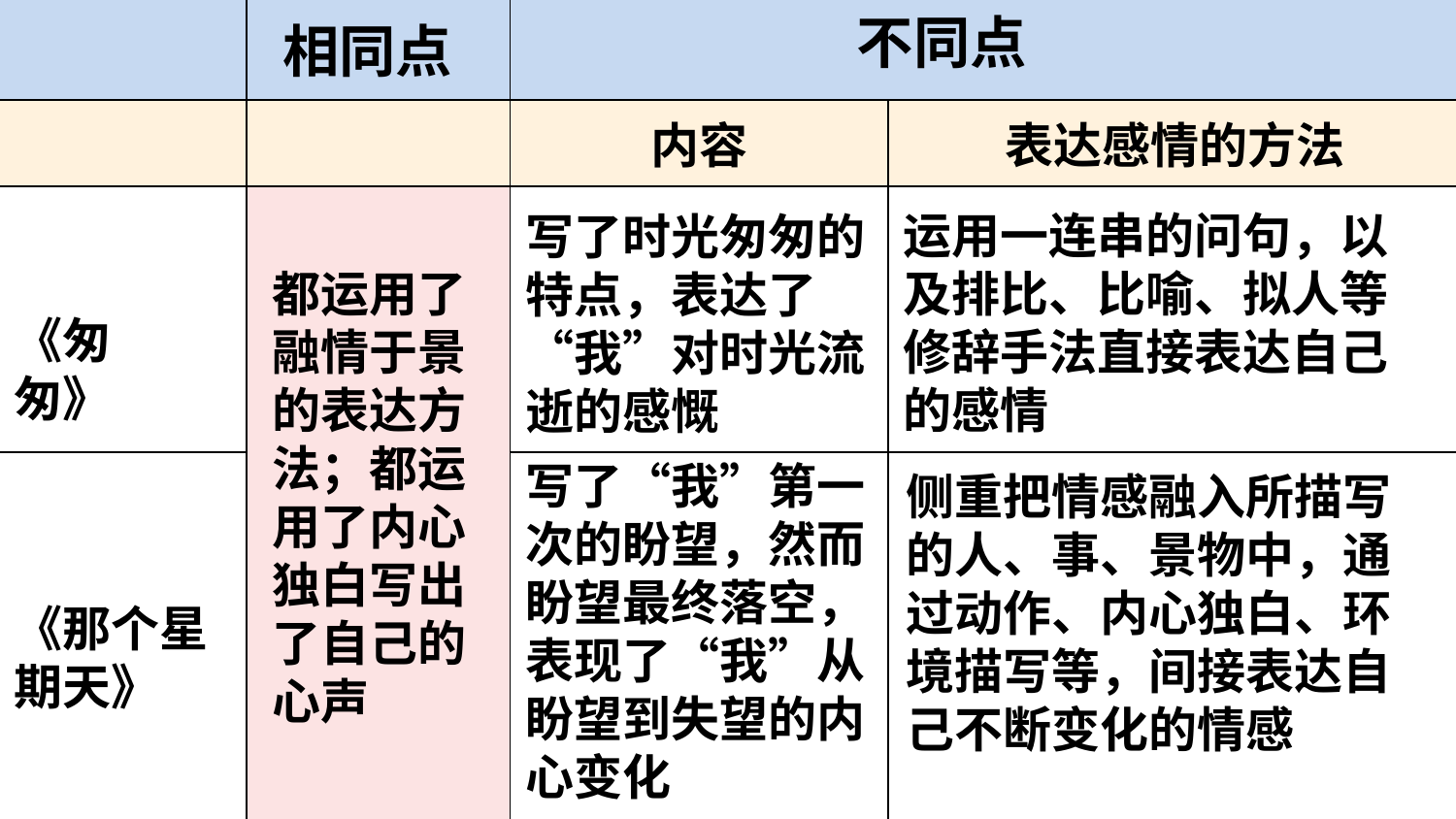

不同点
|  |  |  |  |
| --- | --- | --- | --- |
|  |  | 内容 | 表达感情的方法 |
|  |  |  |  |
|  |  |  |  |
相同点
运用一连串的问句，以及排比、比喻、拟人等修辞手法直接表达自己的感情
写了时光匆匆的特点，表达了“我”对时光流逝的感慨
都运用了融情于景的表达方法；都运用了内心独白写出了自己的心声
《匆匆》
写了“我”第一次的盼望，然而盼望最终落空，表现了“我”从盼望到失望的内心变化
侧重把情感融入所描写的人、事、景物中，通过动作、内心独白、环境描写等，间接表达自己不断变化的情感
《那个星期天》